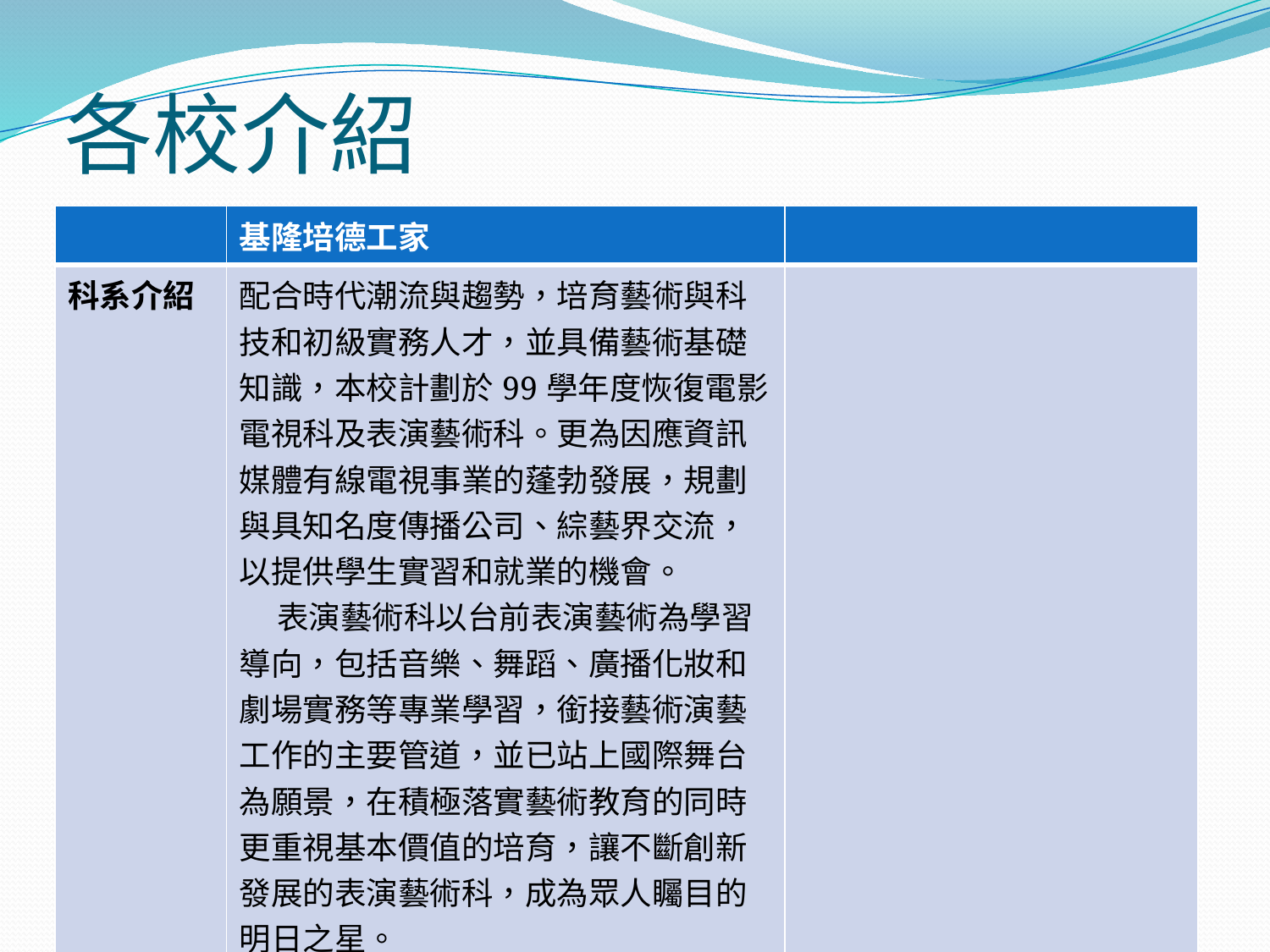

# 各校介紹
|  | 基隆培德工家 |  |
| --- | --- | --- |
| 科系介紹 | 配合時代潮流與趨勢，培育藝術與科技和初級實務人才，並具備藝術基礎知識，本校計劃於99學年度恢復電影電視科及表演藝術科。更為因應資訊媒體有線電視事業的蓬勃發展，規劃與具知名度傳播公司、綜藝界交流，以提供學生實習和就業的機會。     表演藝術科以台前表演藝術為學習導向，包括音樂、舞蹈、廣播化妝和劇場實務等專業學習，銜接藝術演藝工作的主要管道，並已站上國際舞台為願景，在積極落實藝術教育的同時更重視基本價值的培育，讓不斷創新發展的表演藝術科，成為眾人矚目的明日之星。 |  |
| 地址 | 基隆市信義區培德路73號 |  |